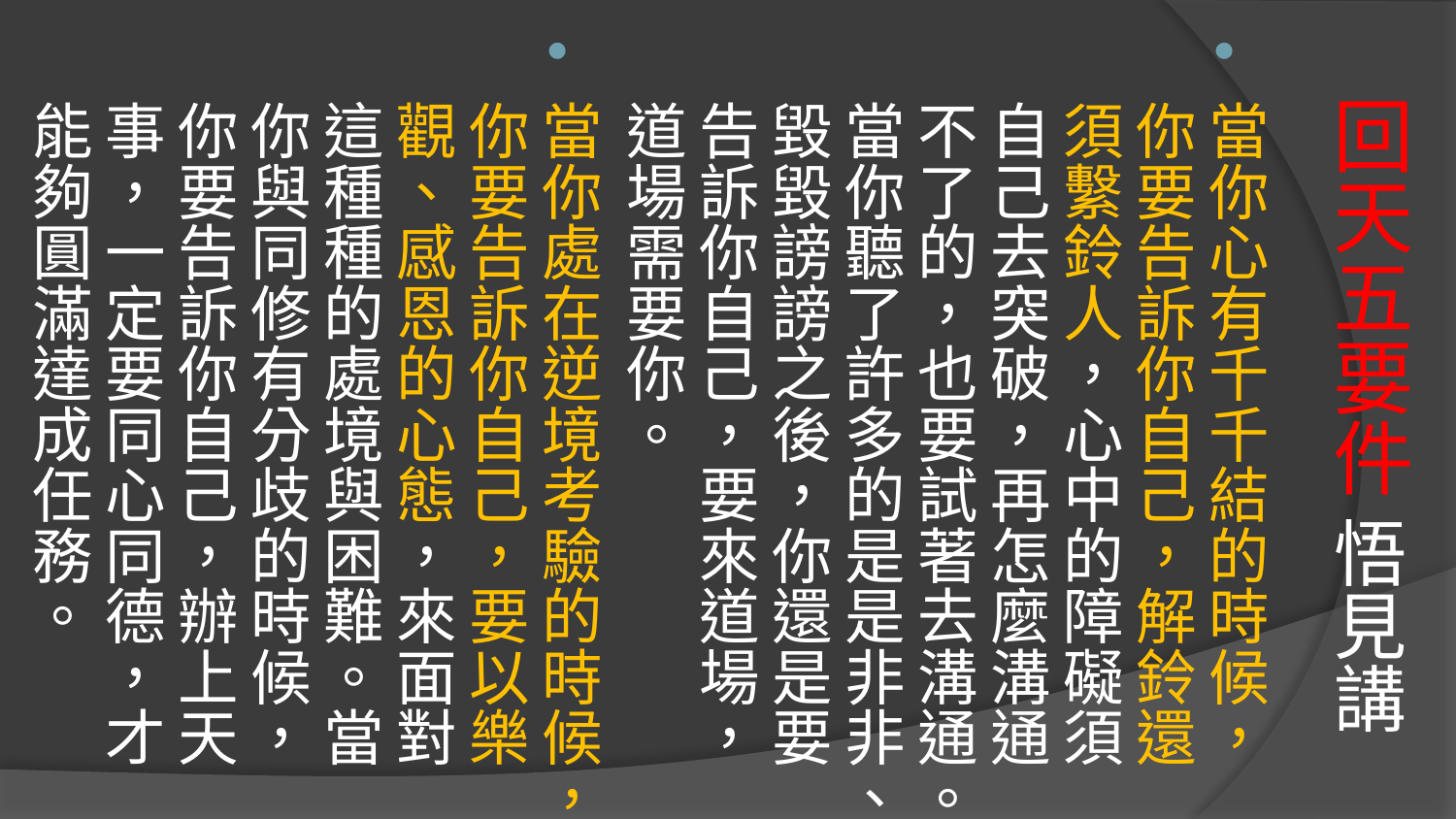

當你心有千千結的時候，你要告訴你自己，解鈴還須繫鈴人，心中的障礙須自己去突破，再怎麼溝通不了的，也要試著去溝通。當你聽了許多的是是非非、毀毀謗謗之後，你還是要告訴你自己，要來道場，道場需要你。
當你處在逆境考驗的時候，你要告訴你自己，要以樂觀、感恩的心態，來面對這種種的處境與困難。當你與同修有分歧的時候，你要告訴你自己，辦上天事，一定要同心同德，才能夠圓滿達成任務。
# 回天五要件 悟見講